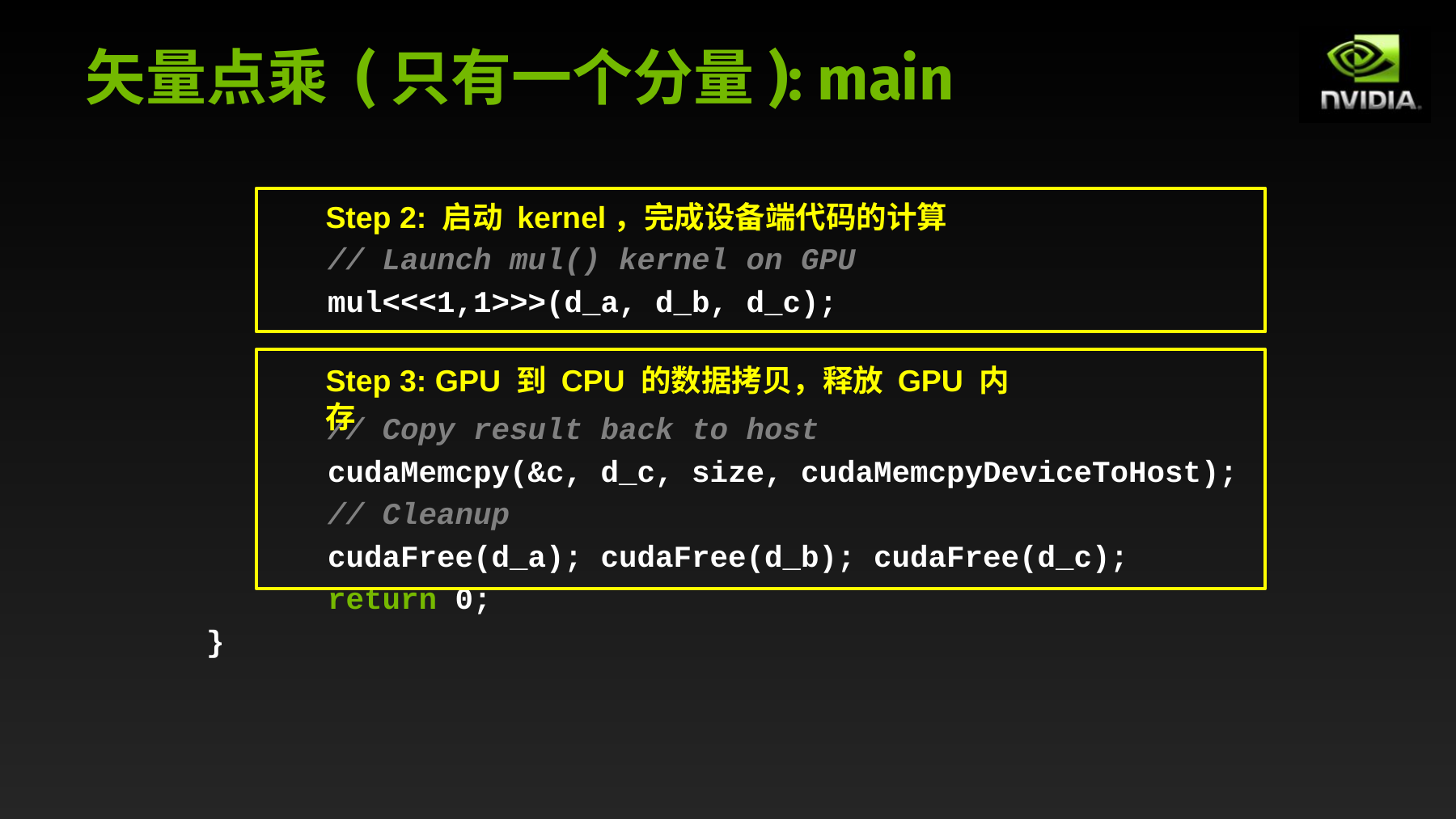

# 矢量点乘 (只有一个分量): main

Step 2: 启动 kernel，完成设备端代码的计算

		// Launch mul() kernel on GPU
		mul<<<1,1>>>(d_a, d_b, d_c);

		// Copy result back to host
		cudaMemcpy(&c, d_c, size, cudaMemcpyDeviceToHost);
		// Cleanup
		cudaFree(d_a); cudaFree(d_b); cudaFree(d_c);
		return 0;
	}

Step 3: GPU 到 CPU 的数据拷贝，释放 GPU 内存